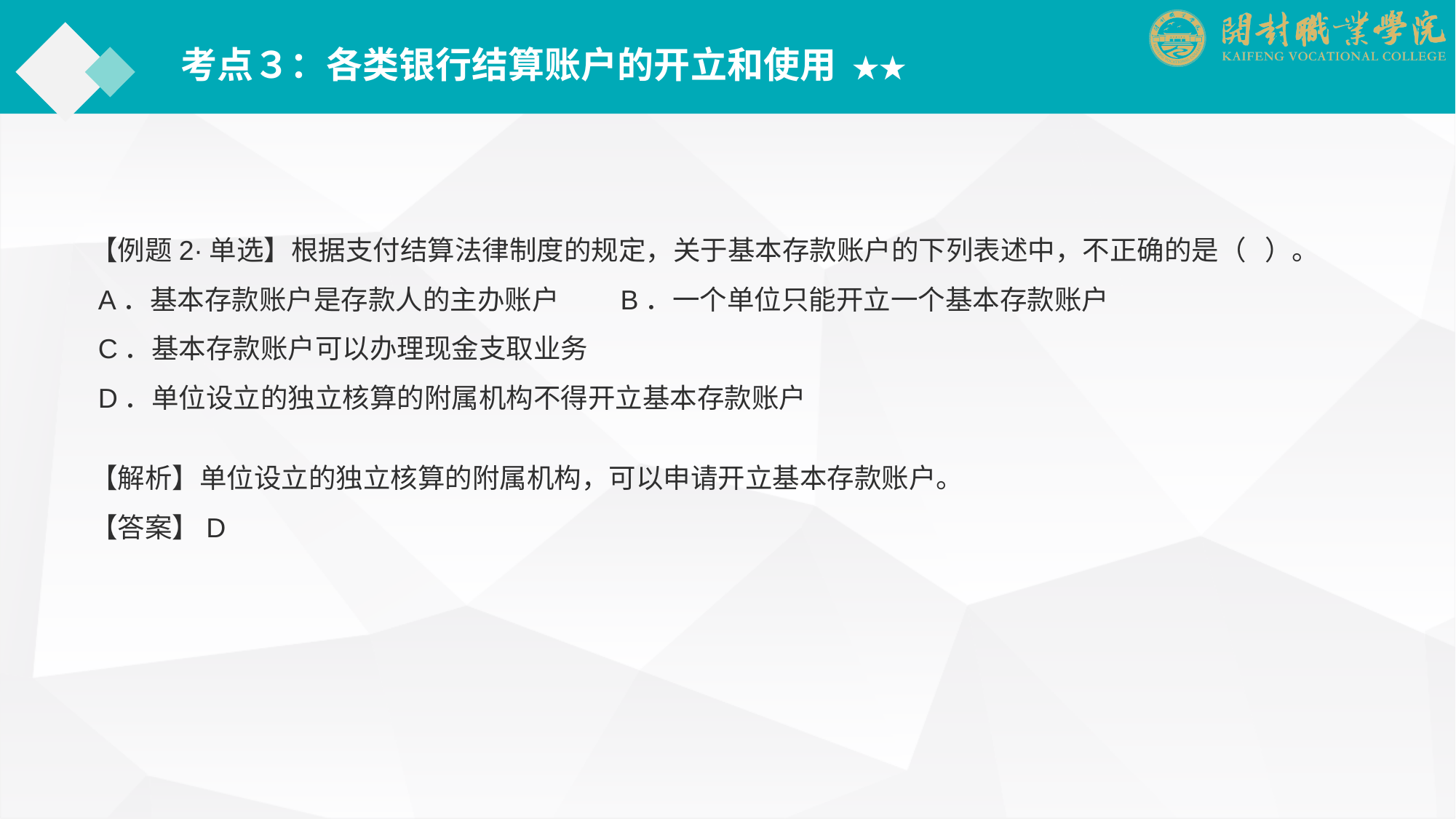

考点３：各类银行结算账户的开立和使用  ★★
【例题2·单选】根据支付结算法律制度的规定，关于基本存款账户的下列表述中，不正确的是（   ）。
 A．基本存款账户是存款人的主办账户　　B．一个单位只能开立一个基本存款账户
 C．基本存款账户可以办理现金支取业务
 D．单位设立的独立核算的附属机构不得开立基本存款账户
【解析】单位设立的独立核算的附属机构，可以申请开立基本存款账户。
【答案】D